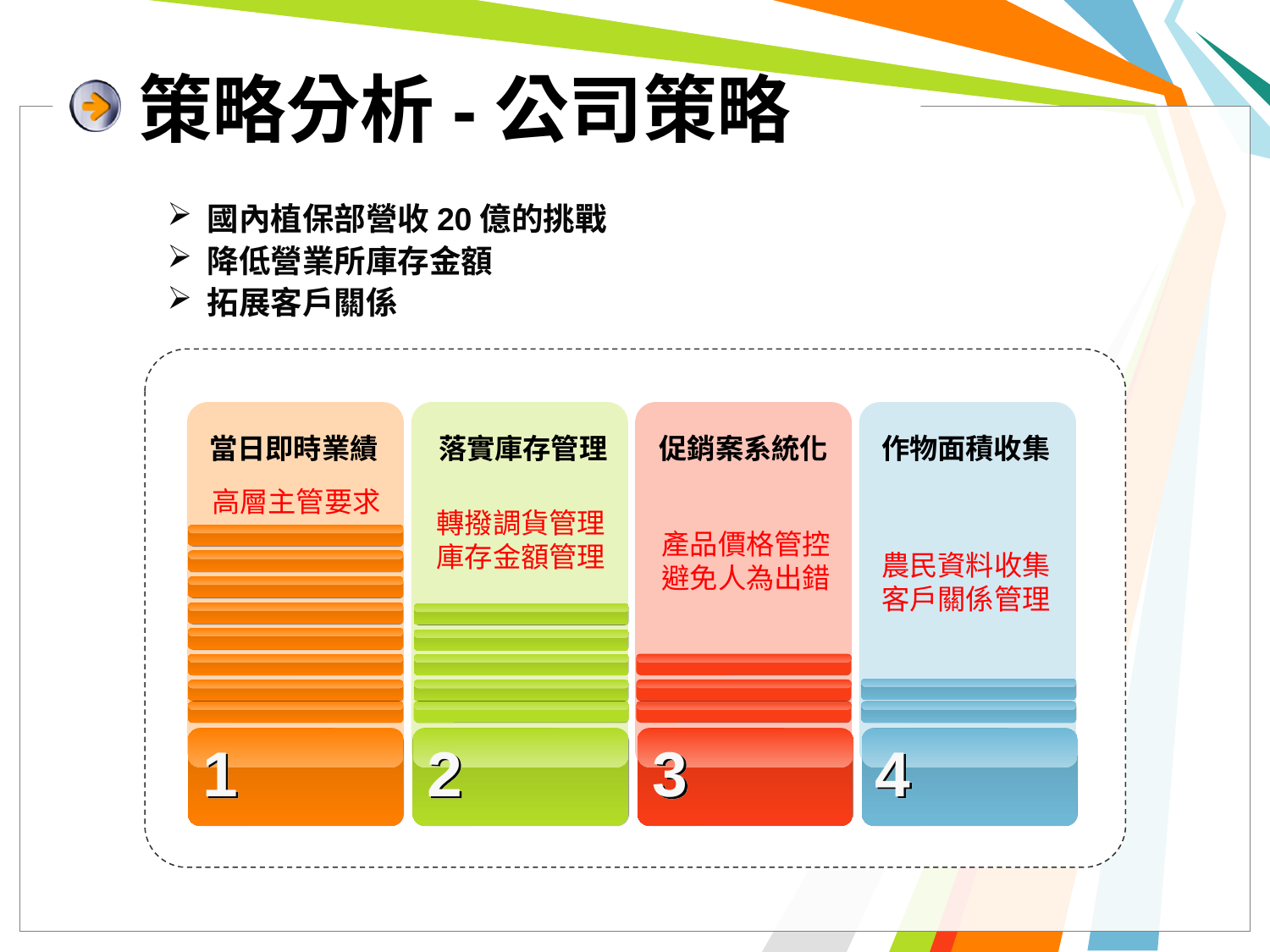

# 策略分析-公司策略
國內植保部營收20億的挑戰
降低營業所庫存金額
拓展客戶關係

當日即時業績
落實庫存管理
促銷案系統化
作物面積收集
高層主管要求
轉撥調貨管理
庫存金額管理
產品價格管控
避免人為出錯

農民資料收集
客戶關係管理

1
2
3
4